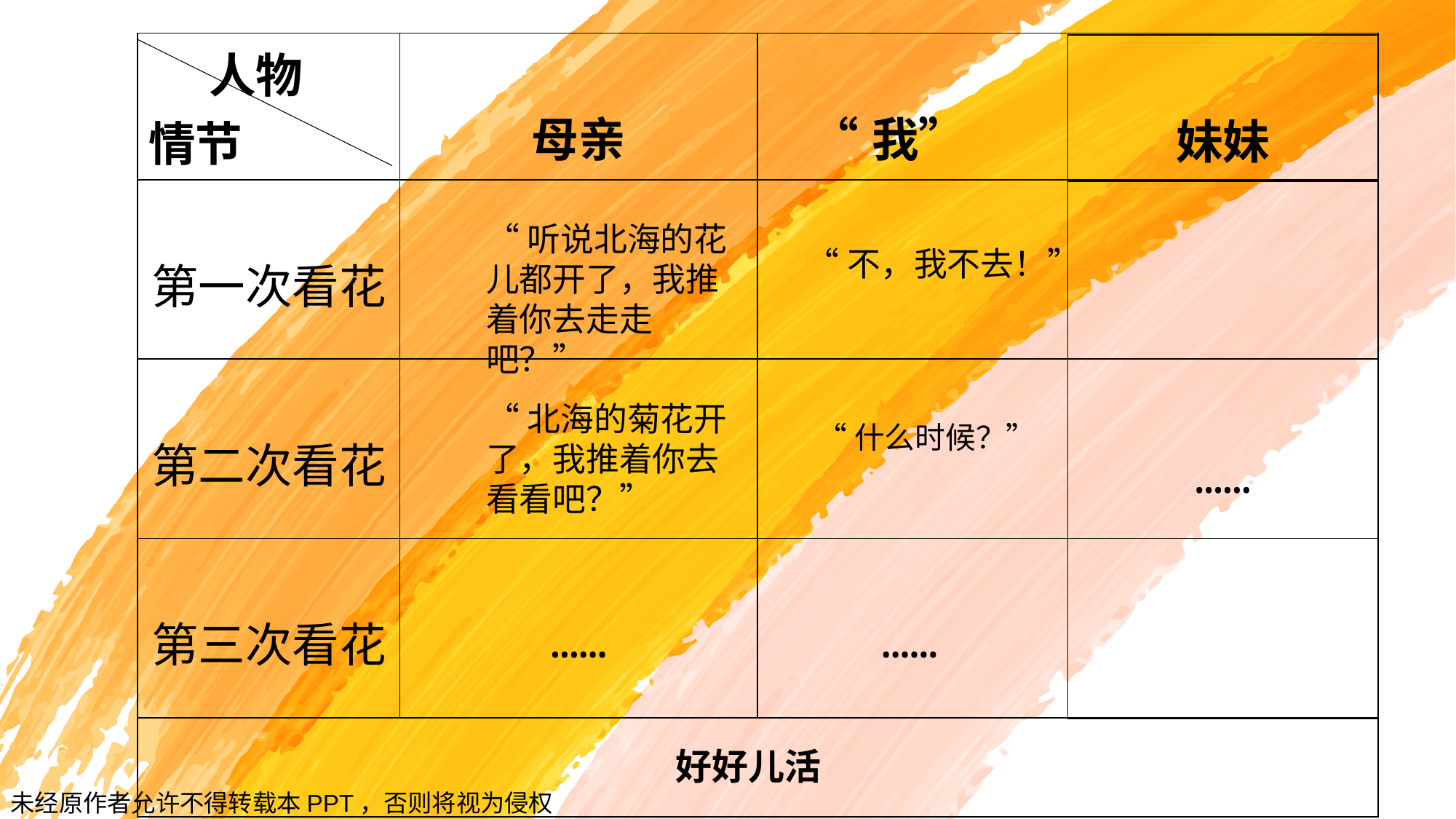

| 人物 情节 | 母亲 | “我” |
| --- | --- | --- |
| 第一次看花 |  |  |
| 第二次看花 |  |  |
| 第三次看花 | …… | …… |
|  |  |  |
| 妹妹 |
| --- |
| …… |

“听说北海的花儿都开了，我推着你去走走吧？”
“不，我不去！”
“北海的菊花开了，我推着你去看看吧？”
“什么时候？”
好好儿活